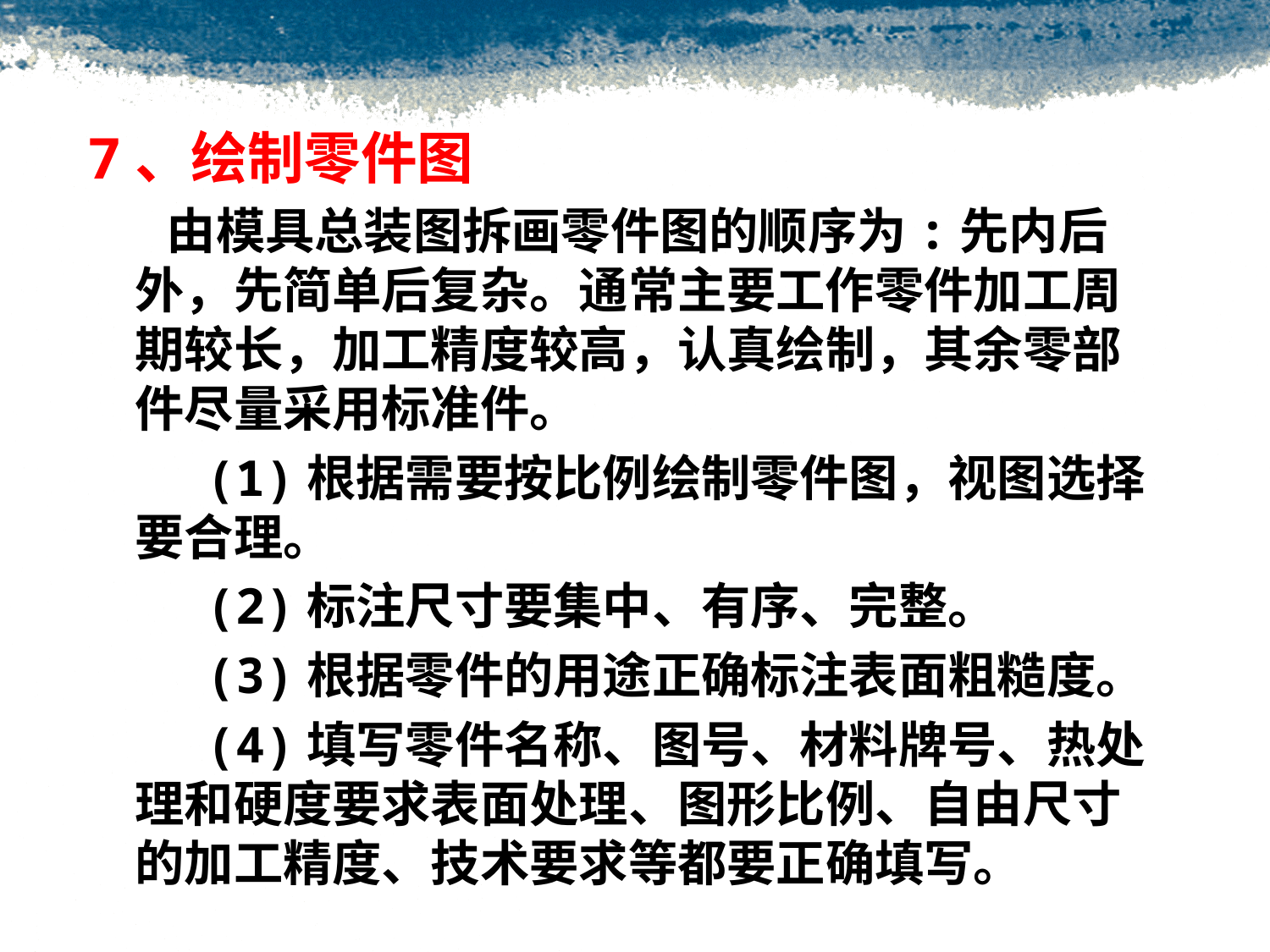

7、绘制零件图
      由模具总装图拆画零件图的顺序为:先内后外，先简单后复杂。通常主要工作零件加工周期较长，加工精度较高，认真绘制，其余零部件尽量采用标准件。
    (1)根据需要按比例绘制零件图，视图选择要合理。
    (2)标注尺寸要集中、有序、完整。
    (3)根据零件的用途正确标注表面粗糙度。
    (4)填写零件名称、图号、材料牌号、热处理和硬度要求表面处理、图形比例、自由尺寸的加工精度、技术要求等都要正确填写。